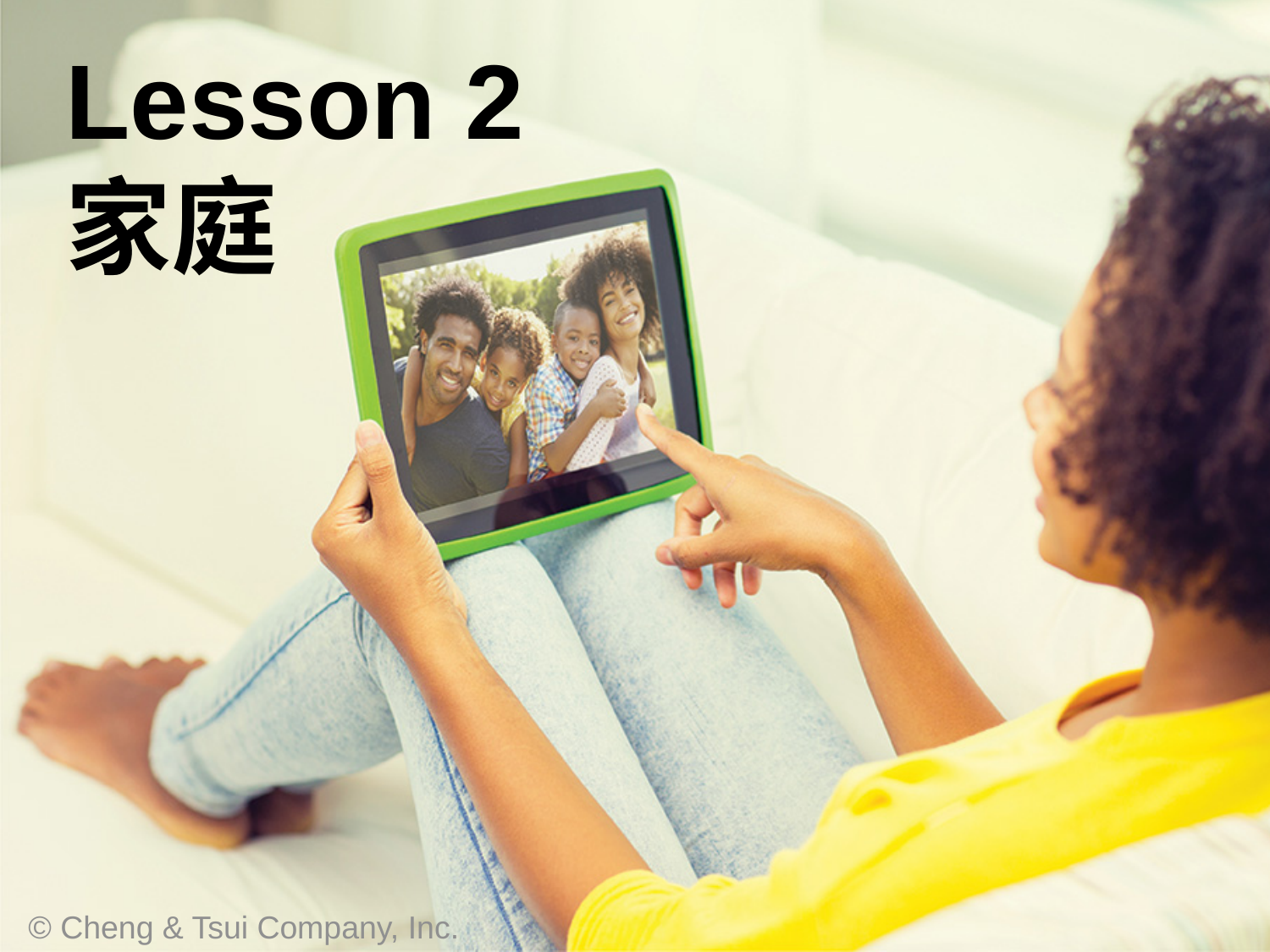

# Lesson 2 家庭
© Cheng & Tsui Company, Inc.